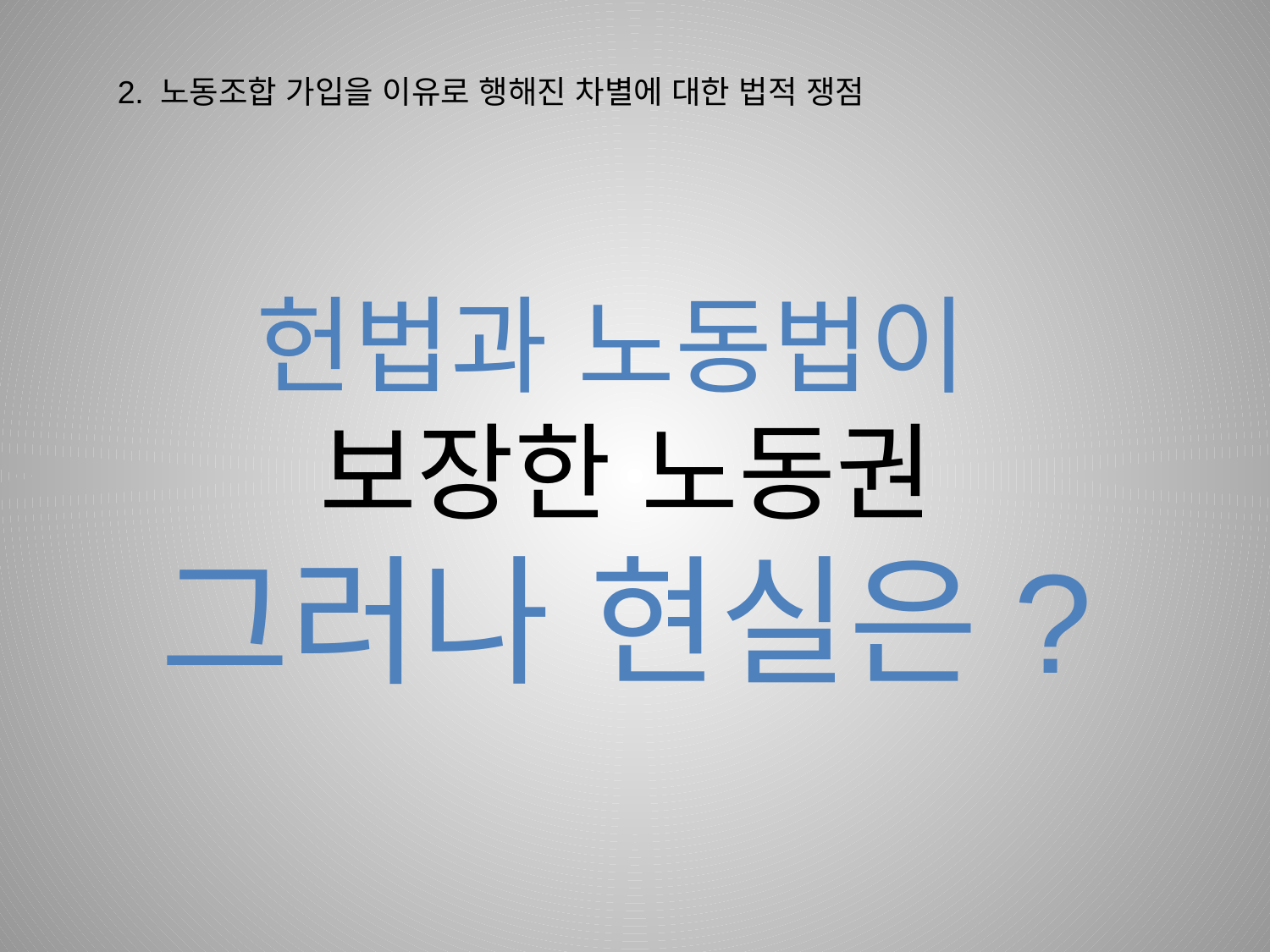

2. 노동조합 가입을 이유로 행해진 차별에 대한 법적 쟁점
# 헌법과 노동법이 보장한 노동권 그러나 현실은?